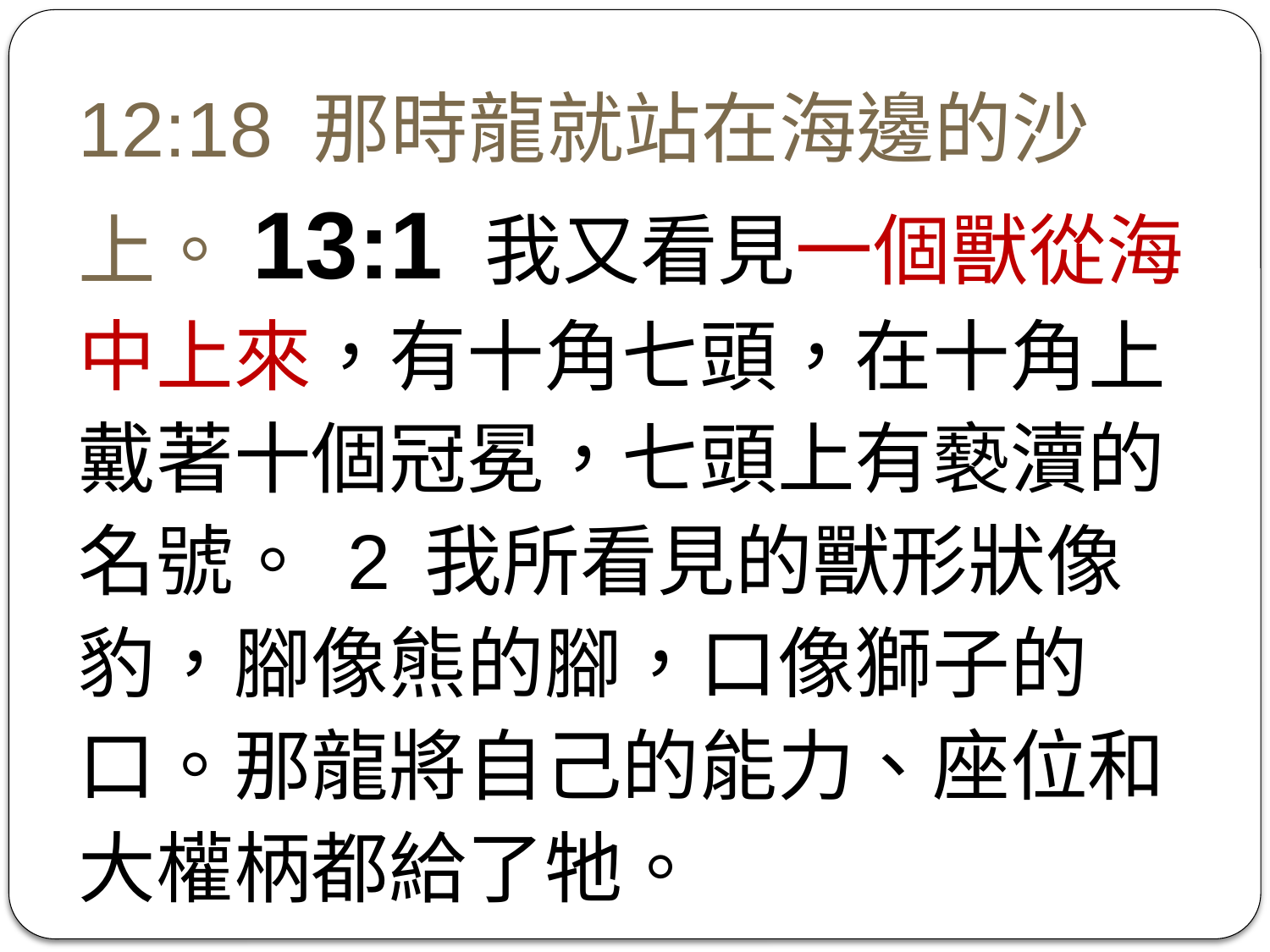

12:18 那時龍就站在海邊的沙上。13:1 我又看見一個獸從海中上來，有十角七頭，在十角上戴著十個冠冕，七頭上有褻瀆的名號。 2 我所看見的獸形狀像豹，腳像熊的腳，口像獅子的口。那龍將自己的能力、座位和大權柄都給了牠。